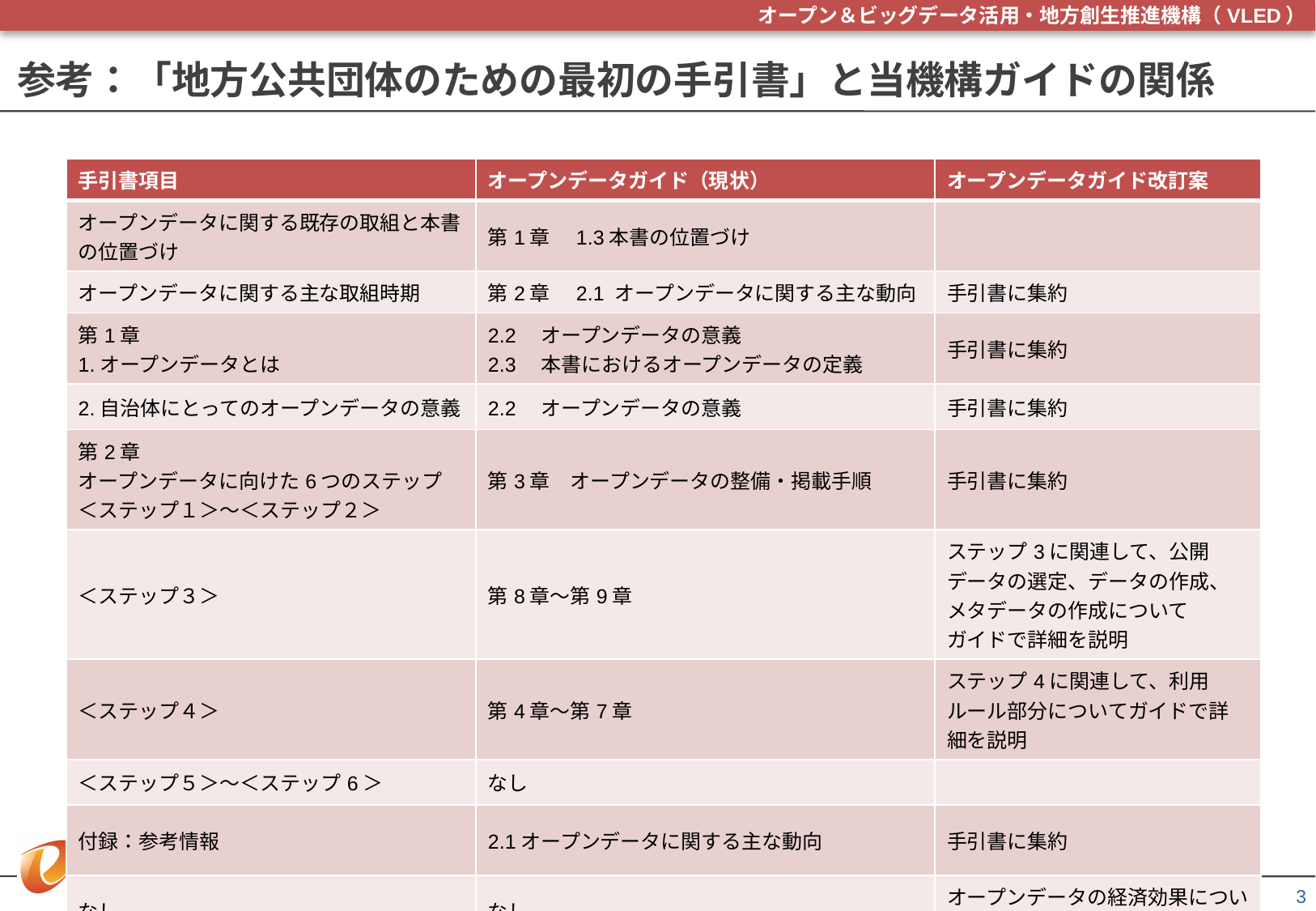

# 参考：「地方公共団体のための最初の手引書」と当機構ガイドの関係
| 手引書項目 | オープンデータガイド（現状） | オープンデータガイド改訂案 |
| --- | --- | --- |
| オープンデータに関する既存の取組と本書の位置づけ | 第1章　1.3本書の位置づけ |  |
| オープンデータに関する主な取組時期 | 第2章　2.1 オープンデータに関する主な動向 | 手引書に集約 |
| 第1章 1.オープンデータとは | 2.2　オープンデータの意義 2.3　本書におけるオープンデータの定義 | 手引書に集約 |
| 2.自治体にとってのオープンデータの意義 | 2.2　オープンデータの意義 | 手引書に集約 |
| 第2章 オープンデータに向けた6つのステップ ＜ステップ１＞～＜ステップ２＞ | 第3章　オープンデータの整備・掲載手順 | 手引書に集約 |
| ＜ステップ３＞ | 第8章～第9章 | ステップ3に関連して、公開データの選定、データの作成、メタデータの作成について ガイドで詳細を説明 |
| ＜ステップ４＞ | 第4章～第7章 | ステップ4に関連して、利用ルール部分についてガイドで詳細を説明 |
| ＜ステップ５＞～＜ステップ6＞ | なし |  |
| 付録：参考情報 | 2.1オープンデータに関する主な動向 | 手引書に集約 |
| なし | なし | オープンデータの経済効果について新規追加 |
3